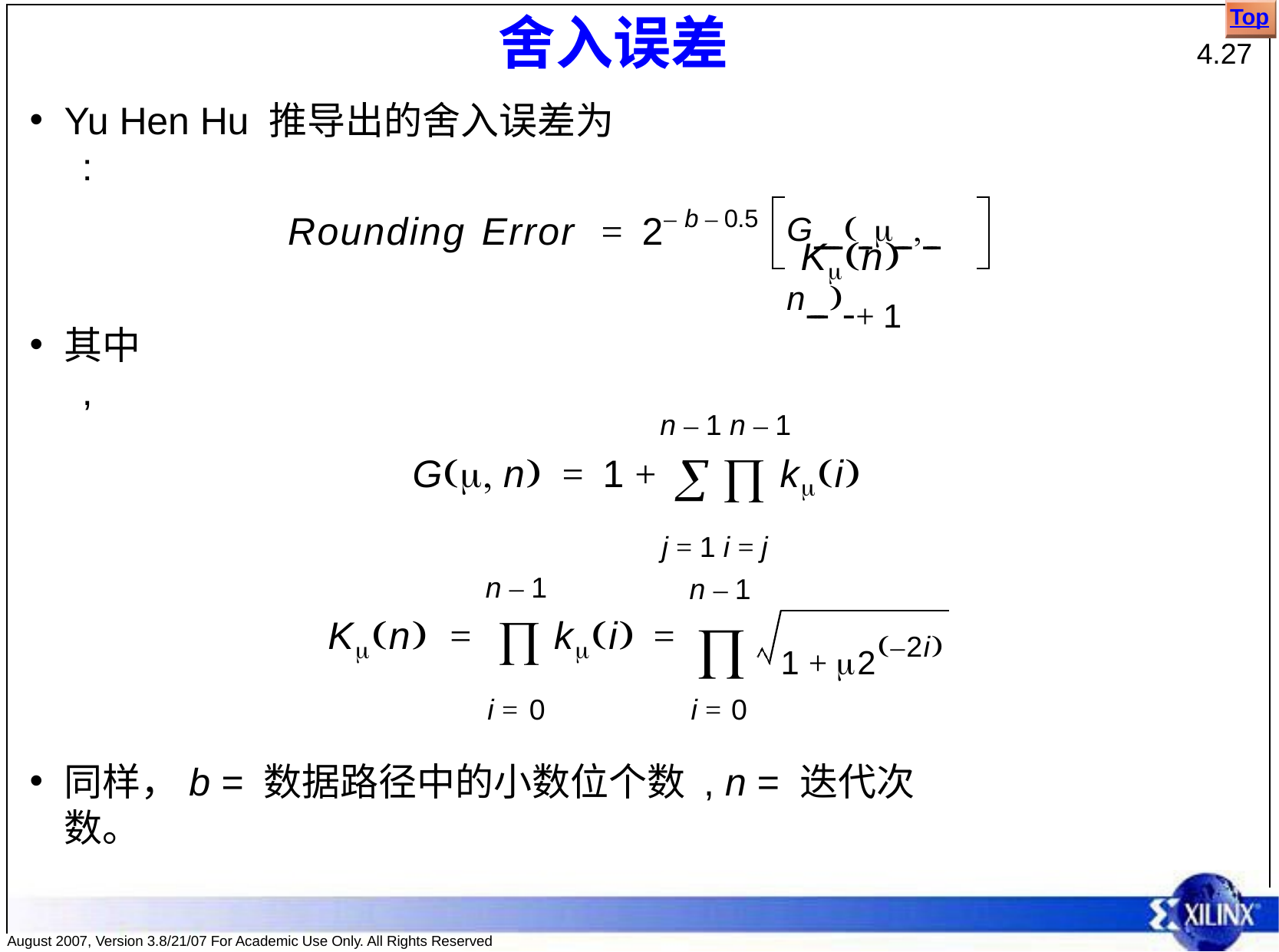

Top
# 舍入误差
4.27
Yu Hen Hu 推导出的舍入误差为 :

G------(--μ---,---n----)- + 1
Rounding Error	=	2– b – 0.5
Kμ(n)

其中 ,
n – 1 n – 1
G(μ, n)	=	1 +	∑ ∏ kμ(i)
j = 1 i = j
n – 1
∏
i = 0
n – 1
Kμ(n)	=	∏ kμ(i)	=
i = 0
1 + μ2(–2i)

同样，b = 数据路径中的小数位个数 , n = 迭代次数。
August 2007, Version 3.8/21/07 For Academic Use Only. All Rights Reserved